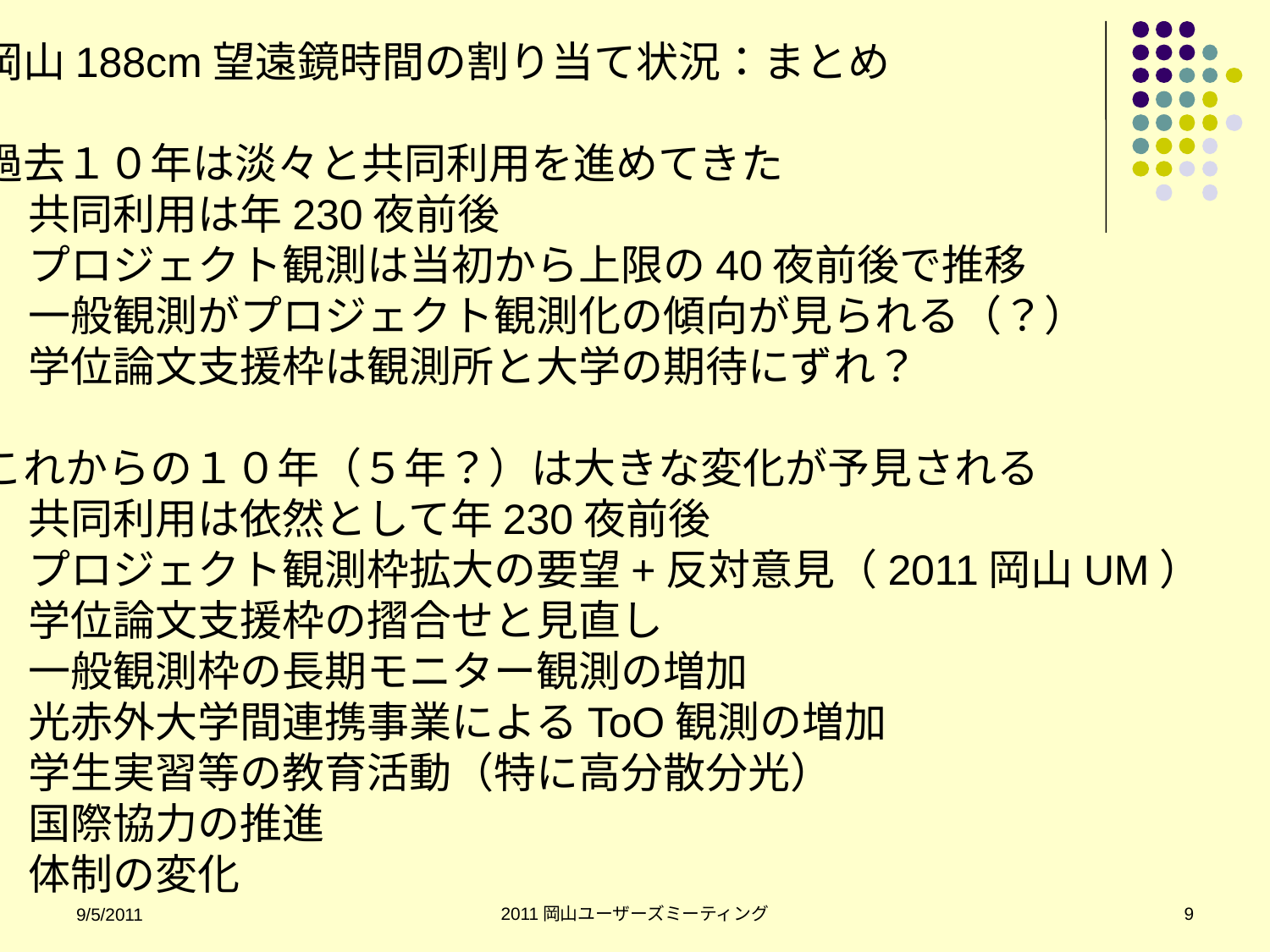

岡山188cm望遠鏡時間の割り当て状況：まとめ

過去１０年は淡々と共同利用を進めてきた
共同利用は年230夜前後
プロジェクト観測は当初から上限の40夜前後で推移
一般観測がプロジェクト観測化の傾向が見られる（？）
学位論文支援枠は観測所と大学の期待にずれ？

これからの１０年（５年？）は大きな変化が予見される
共同利用は依然として年230夜前後
プロジェクト観測枠拡大の要望+反対意見（2011岡山UM）
学位論文支援枠の摺合せと見直し
一般観測枠の長期モニター観測の増加
光赤外大学間連携事業によるToO観測の増加
学生実習等の教育活動（特に高分散分光）
国際協力の推進
体制の変化
2011岡山ユーザーズミーティング
9
9/5/2011